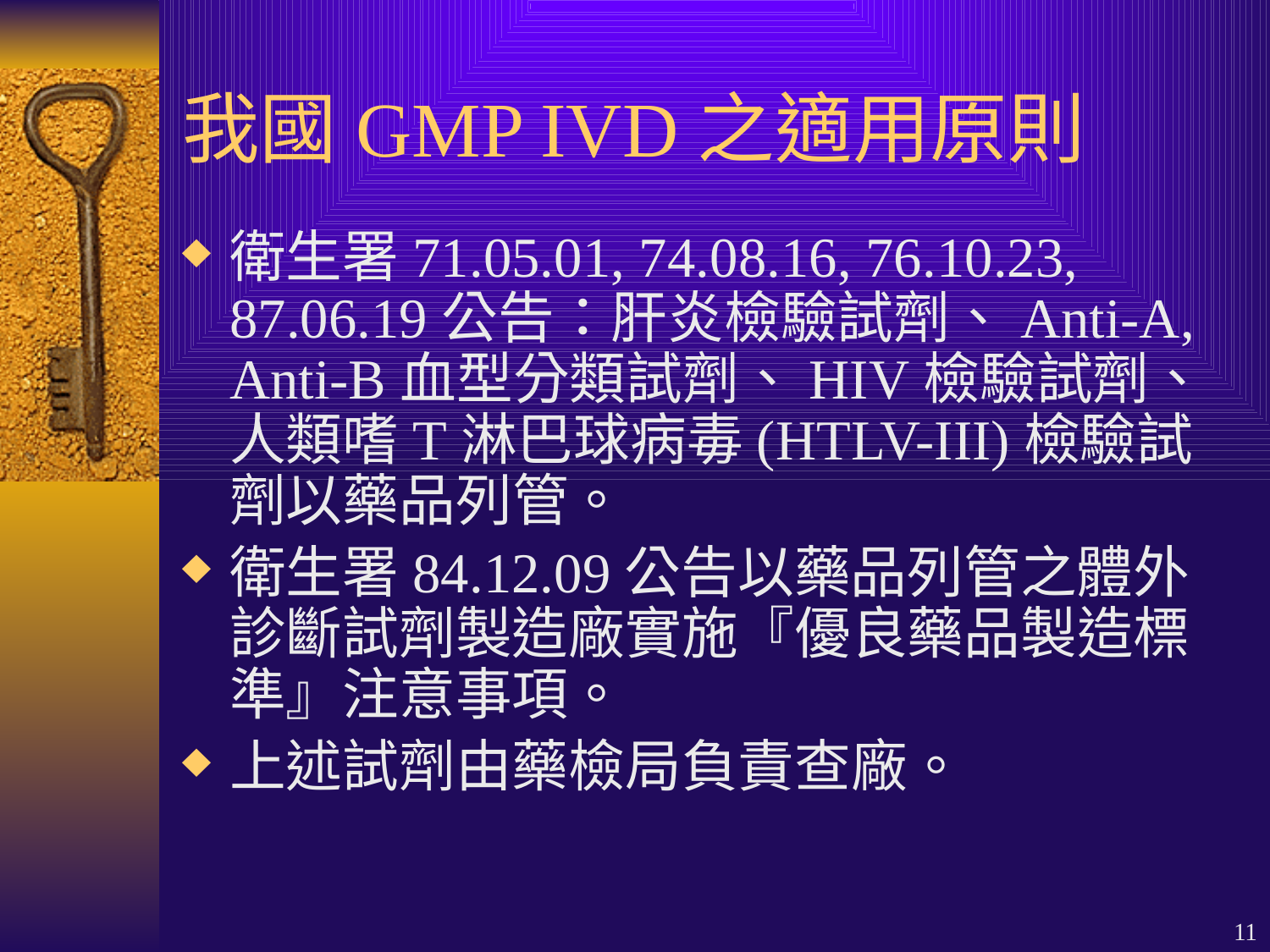

# 我國GMP IVD之適用原則
衛生署71.05.01, 74.08.16, 76.10.23, 87.06.19公告：肝炎檢驗試劑、Anti-A, Anti-B血型分類試劑、HIV檢驗試劑、人類嗜T淋巴球病毒(HTLV-III)檢驗試劑以藥品列管。
衛生署84.12.09公告以藥品列管之體外診斷試劑製造廠實施『優良藥品製造標準』注意事項。
上述試劑由藥檢局負責查廠。
11